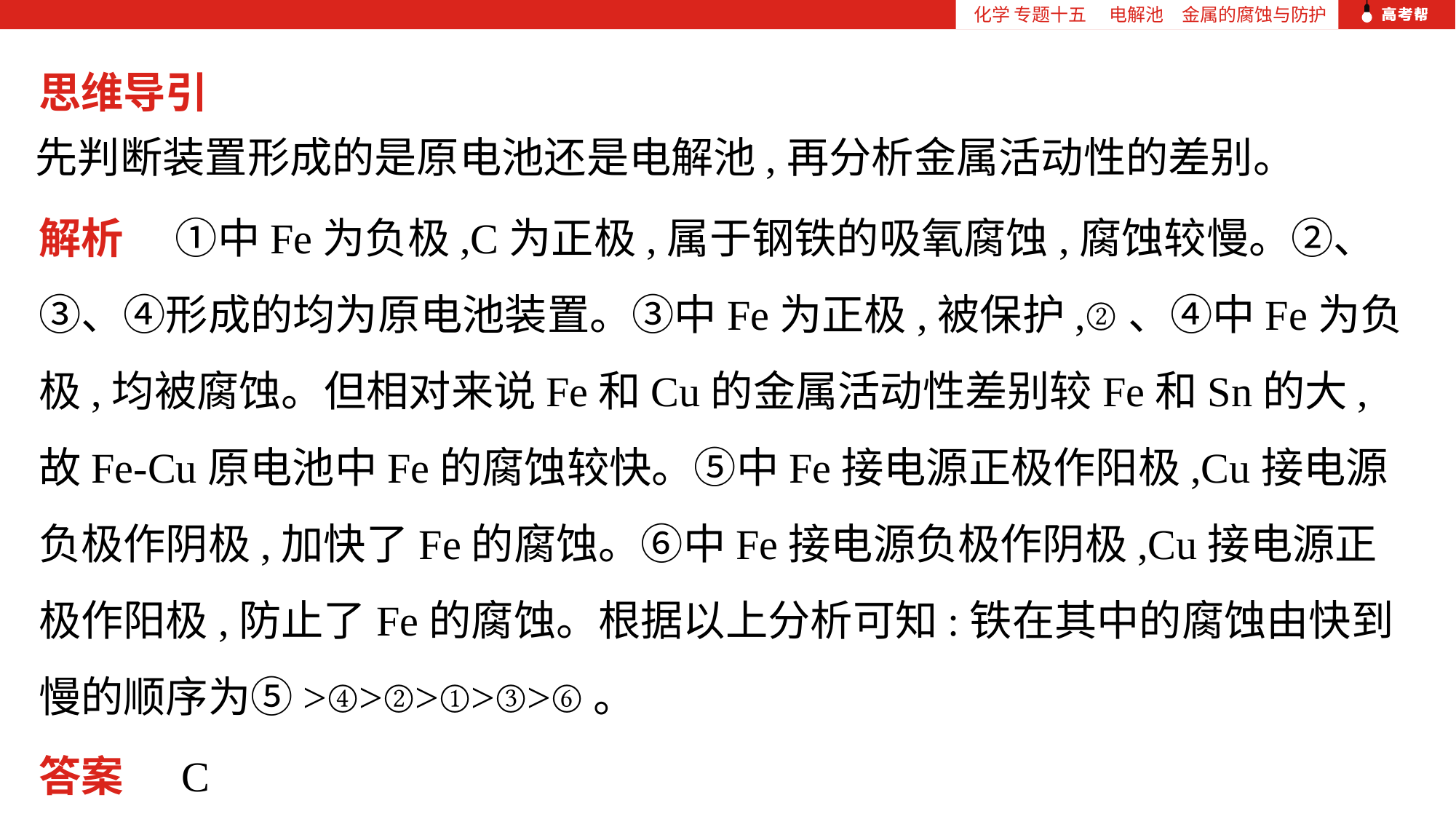

化学 专题十五 　电解池　金属的腐蚀与防护
思维导引
先判断装置形成的是原电池还是电解池,再分析金属活动性的差别。
解析　 ①中Fe为负极,C为正极,属于钢铁的吸氧腐蚀,腐蚀较慢。②、③、④形成的均为原电池装置。③中Fe为正极,被保护,②、④中Fe为负极,均被腐蚀。但相对来说Fe和Cu的金属活动性差别较Fe和Sn的大,故Fe-Cu原电池中Fe的腐蚀较快。⑤中Fe接电源正极作阳极,Cu接电源负极作阴极,加快了Fe的腐蚀。⑥中Fe接电源负极作阴极,Cu接电源正极作阳极,防止了Fe的腐蚀。根据以上分析可知:铁在其中的腐蚀由快到慢的顺序为⑤>④>②>①>③>⑥。
答案     C